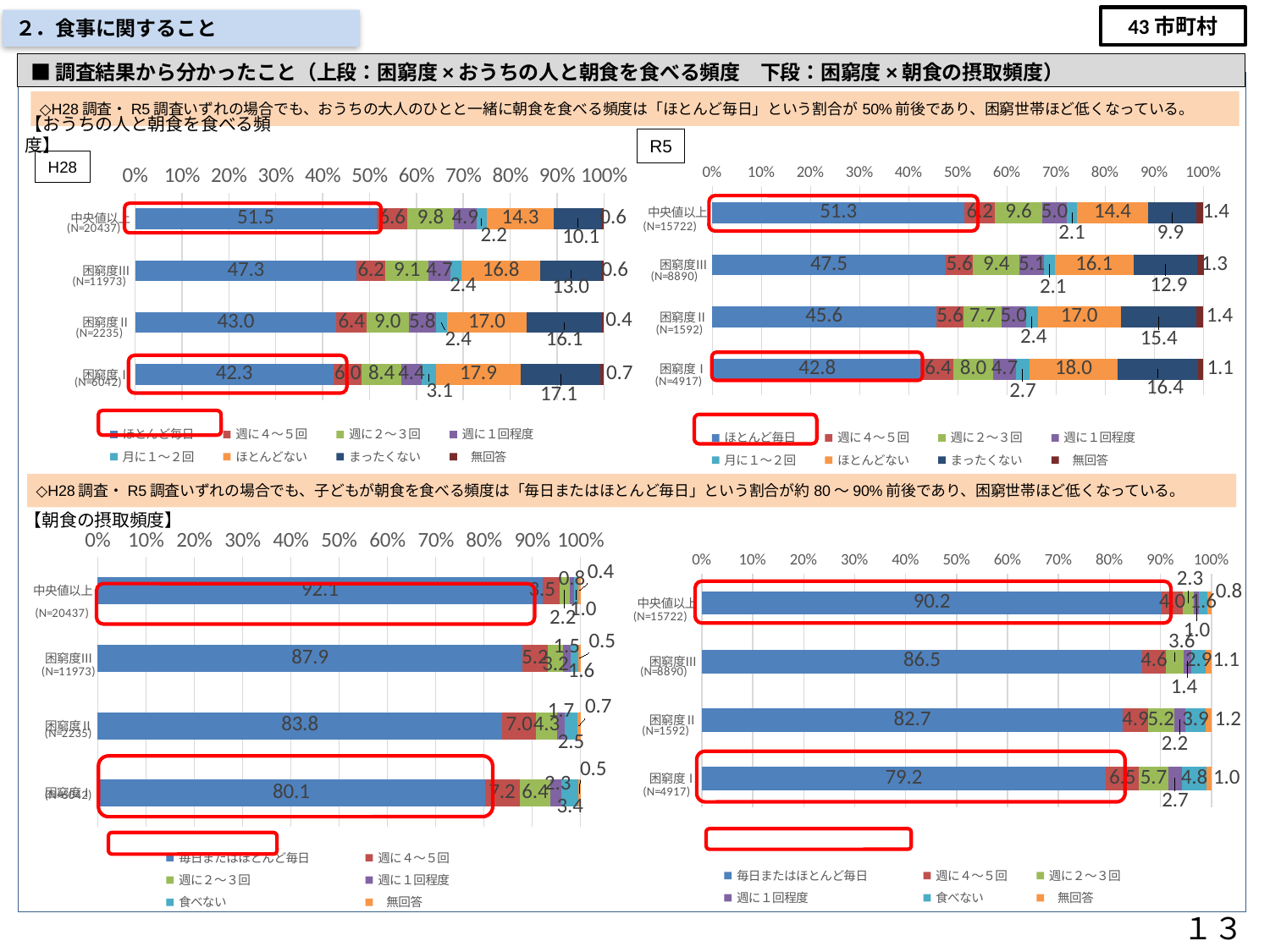

43市町村
２．食事に関すること
■調査結果から分かったこと（上段：困窮度×おうちの人と朝食を食べる頻度　下段：困窮度×朝食の摂取頻度）

◇H28調査・R5調査いずれの場合でも、おうちの大人のひとと一緒に朝食を食べる頻度は「ほとんど毎日」という割合が50%前後であり、困窮世帯ほど低くなっている。

### Chart

| Category | ほとんど毎日         | 週に４～５回         | 週に２～３回         | 週に１回程度         | 月に１～２回         | ほとんどない         | まったくない         |   無回答             |
|---|---|---|---|---|---|---|---|---|
| 中央値以上 | 51.3 | 6.2 | 9.6 | 5.0 | 2.1 | 14.4 | 9.9 | 1.4 |
| 困窮度Ⅲ | 47.5 | 5.6 | 9.4 | 5.1 | 2.1 | 16.1 | 12.9 | 1.3 |
| 困窮度Ⅱ | 45.6 | 5.6 | 7.7 | 5.0 | 2.4 | 17.0 | 15.4 | 1.4 |
| 困窮度Ⅰ | 42.8 | 6.4 | 8.0 | 4.7 | 2.7 | 18.0 | 16.4 | 1.1 |
【おうちの人と朝食を食べる頻度】
R5

### Chart

| Category | ほとんど毎日         | 週に４～５回         | 週に２～３回         | 週に１回程度         | 月に１～２回         | ほとんどない         | まったくない         |   無回答             |
|---|---|---|---|---|---|---|---|---|
| 中央値以上 | 51.5 | 6.6 | 9.8 | 4.9 | 2.2 | 14.3 | 10.1 | 0.6 |
| 困窮度Ⅲ | 47.3 | 6.2 | 9.1 | 4.7 | 2.4 | 16.8 | 13.0 | 0.6 |
| 困窮度Ⅱ | 43.0 | 6.4 | 9.0 | 5.8 | 2.4 | 17.0 | 16.1 | 0.4 |
| 困窮度Ⅰ | 42.3 | 6.0 | 8.4 | 4.4 | 3.1 | 17.9 | 17.1 | 0.7 |
H28

◇H28調査・R5調査いずれの場合でも、子どもが朝食を食べる頻度は「毎日またはほとんど毎日」という割合が約80～90%前後であり、困窮世帯ほど低くなっている。
【朝食の摂取頻度】

### Chart

| Category | 毎日またはほとんど毎日                   | 週に４～５回         | 週に２～３回         | 週に１回程度         | 食べない             |   無回答             |
|---|---|---|---|---|---|---|
| 中央値以上 | 90.2 | 4.0 | 2.3 | 1.0 | 1.6 | 0.8 |
| 困窮度Ⅲ | 86.5 | 4.6 | 3.6 | 1.4 | 2.9 | 1.1 |
| 困窮度Ⅱ | 82.7 | 4.9 | 5.2 | 2.2 | 3.9 | 1.2 |
| 困窮度Ⅰ | 79.2 | 6.5 | 5.7 | 2.7 | 4.8 | 1.0 |

### Chart

| Category | 毎日またはほとんど毎日                   | 週に４～５回         | 週に２～３回         | 週に１回程度         | 食べない             |   無回答             |
|---|---|---|---|---|---|---|
| 中央値以上 | 92.1 | 3.5 | 2.2 | 0.8 | 1.0 | 0.4 |
| 困窮度Ⅲ | 87.9 | 5.2 | 3.2 | 1.5 | 1.6 | 0.5 |
| 困窮度Ⅱ | 83.8 | 7.0 | 4.3 | 1.7 | 2.5 | 0.7 |
| 困窮度Ⅰ | 80.1 | 7.2 | 6.4 | 2.3 | 3.4 | 0.5 |

１３